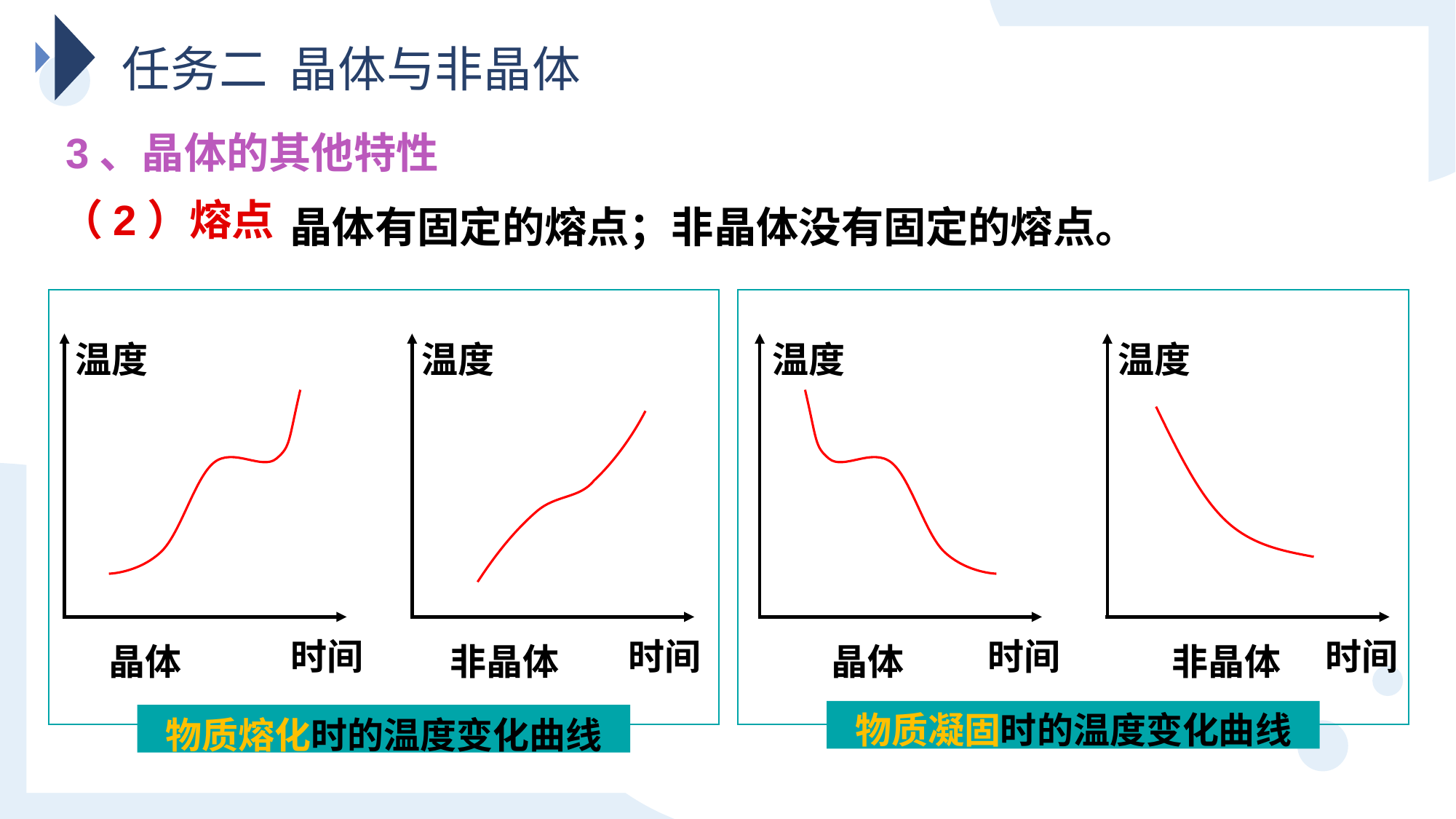

任务二  晶体与非晶体

3、晶体的其他特性
晶体有固定的熔点；非晶体没有固定的熔点。
（2）熔点

物质熔化时的温度变化曲线

物质凝固时的温度变化曲线

温度
温度
温度
温度

时间
时间
时间
时间
晶体
非晶体
晶体
非晶体